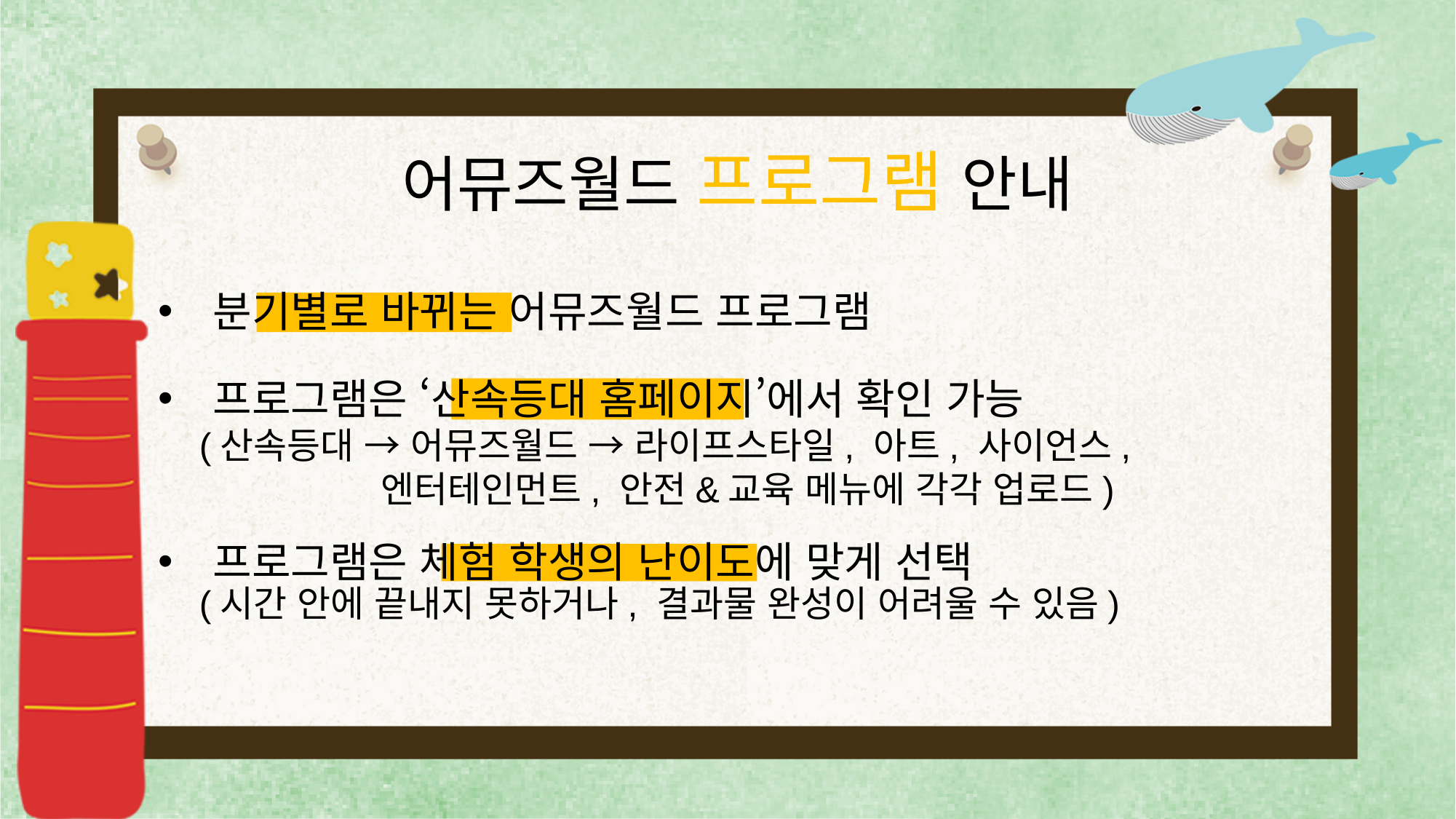

어뮤즈월드 프로그램 안내
분기별로 바뀌는 어뮤즈월드 프로그램

프로그램은 ‘산속등대 홈페이지’에서 확인 가능
    (산속등대 → 어뮤즈월드 → 라이프스타일, 아트, 사이언스,
                     엔터테인먼트, 안전&교육 메뉴에 각각 업로드)

프로그램은 체험 학생의 난이도에 맞게 선택
    (시간 안에 끝내지 못하거나, 결과물 완성이 어려울 수 있음)